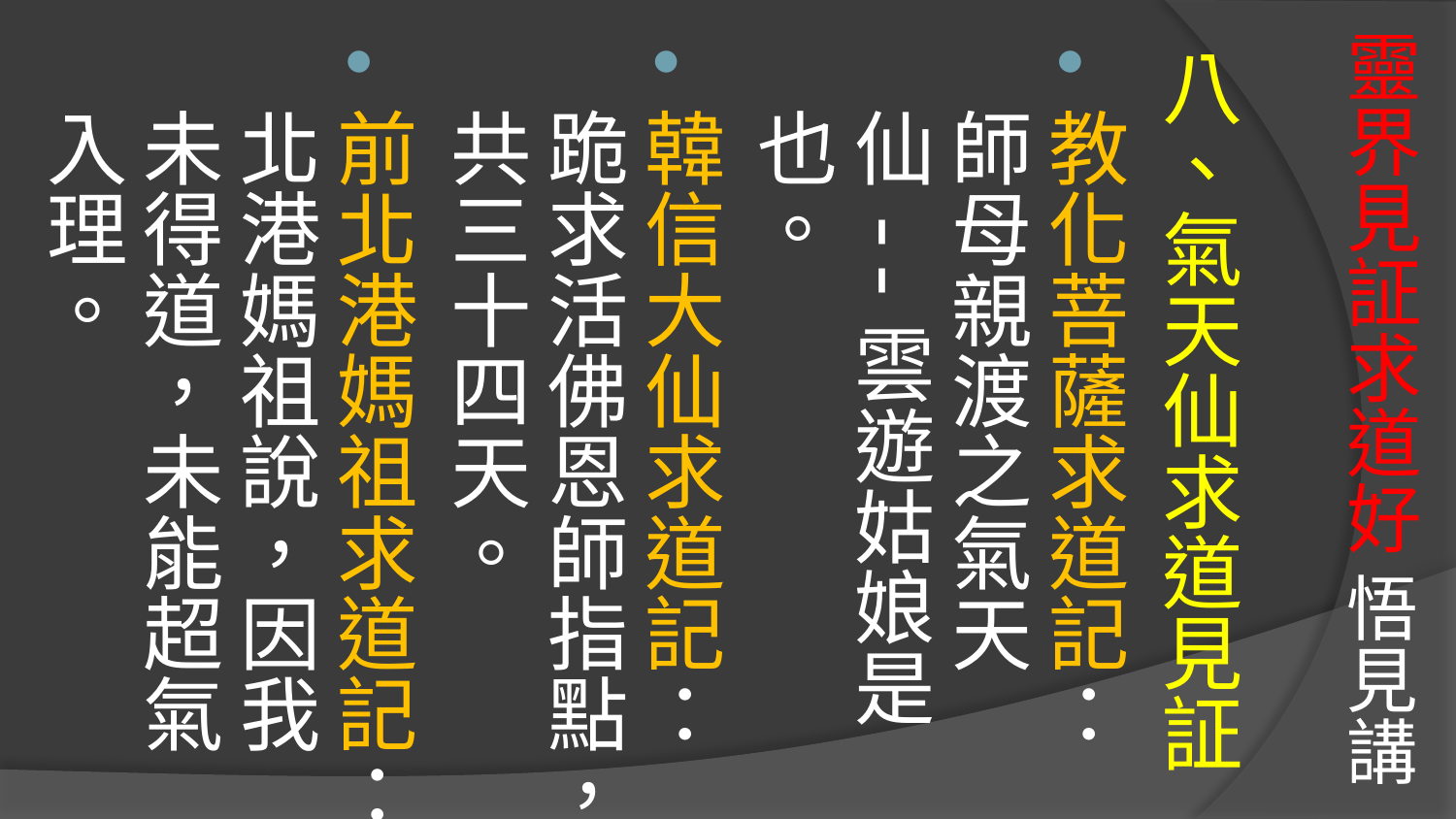

# 靈界見証求道好 悟見講
八、氣天仙求道見証
教化菩薩求道記：師母親渡之氣天仙--雲遊姑娘是也。
韓信大仙求道記：跪求活佛恩師指點，共三十四天。
前北港媽祖求道記：北港媽祖說，因我未得道，未能超氣入理。